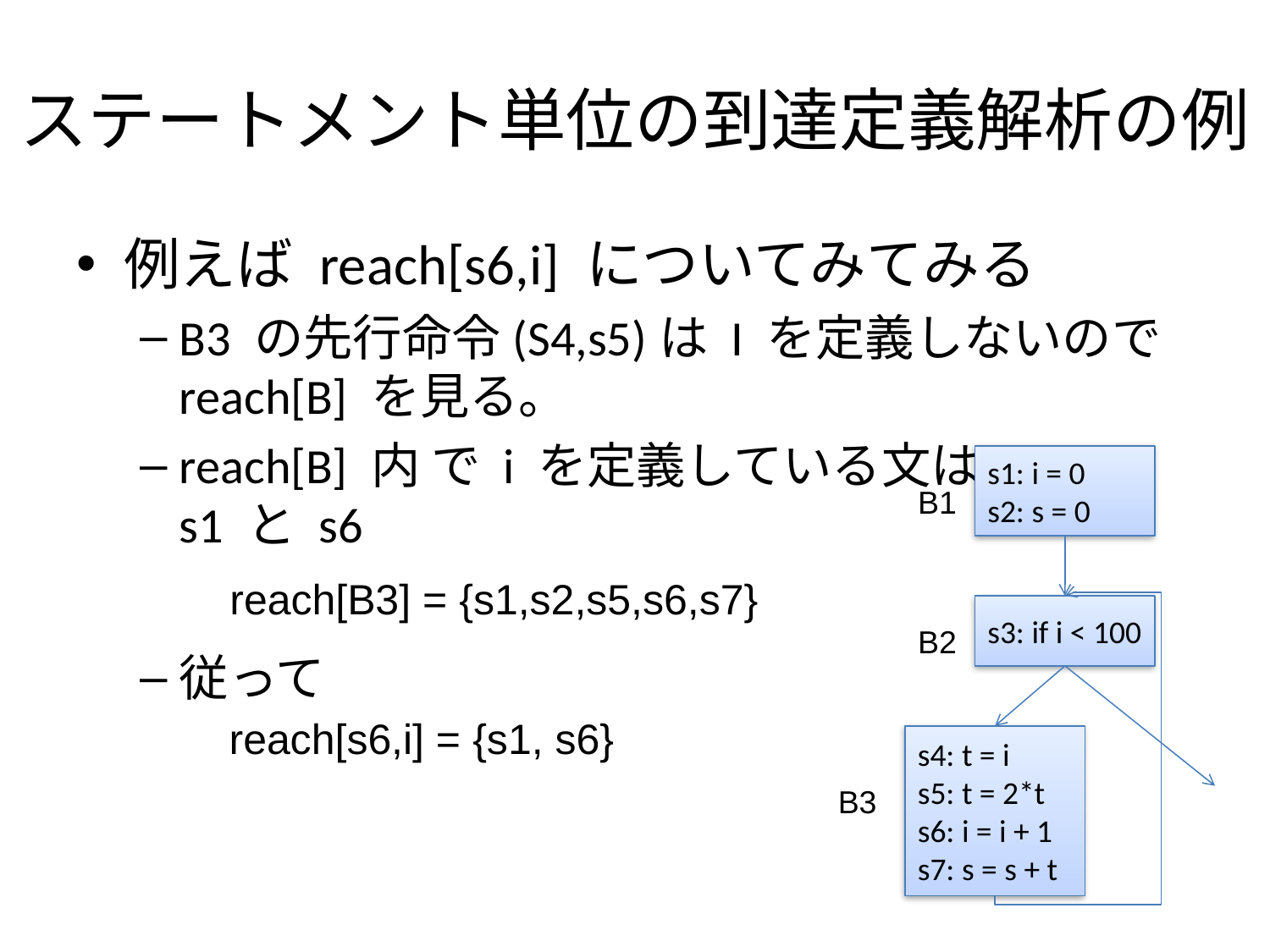

# ステートメント単位の到達定義解析の例
例えば reach[s6,i] についてみてみる
B3 の先行命令(S4,s5)は I を定義しないのでreach[B] を見る。
reach[B] 内 で i を定義している文は
s1 と s6

従って
s1: i = 0
s2: s = 0
B1
reach[B3] = {s1,s2,s5,s6,s7}
s3: if i < 100
B2
reach[s6,i] = {s1, s6}
s4: t = i
s5: t = 2*t
s6: i = i + 1
s7: s = s + t
B3